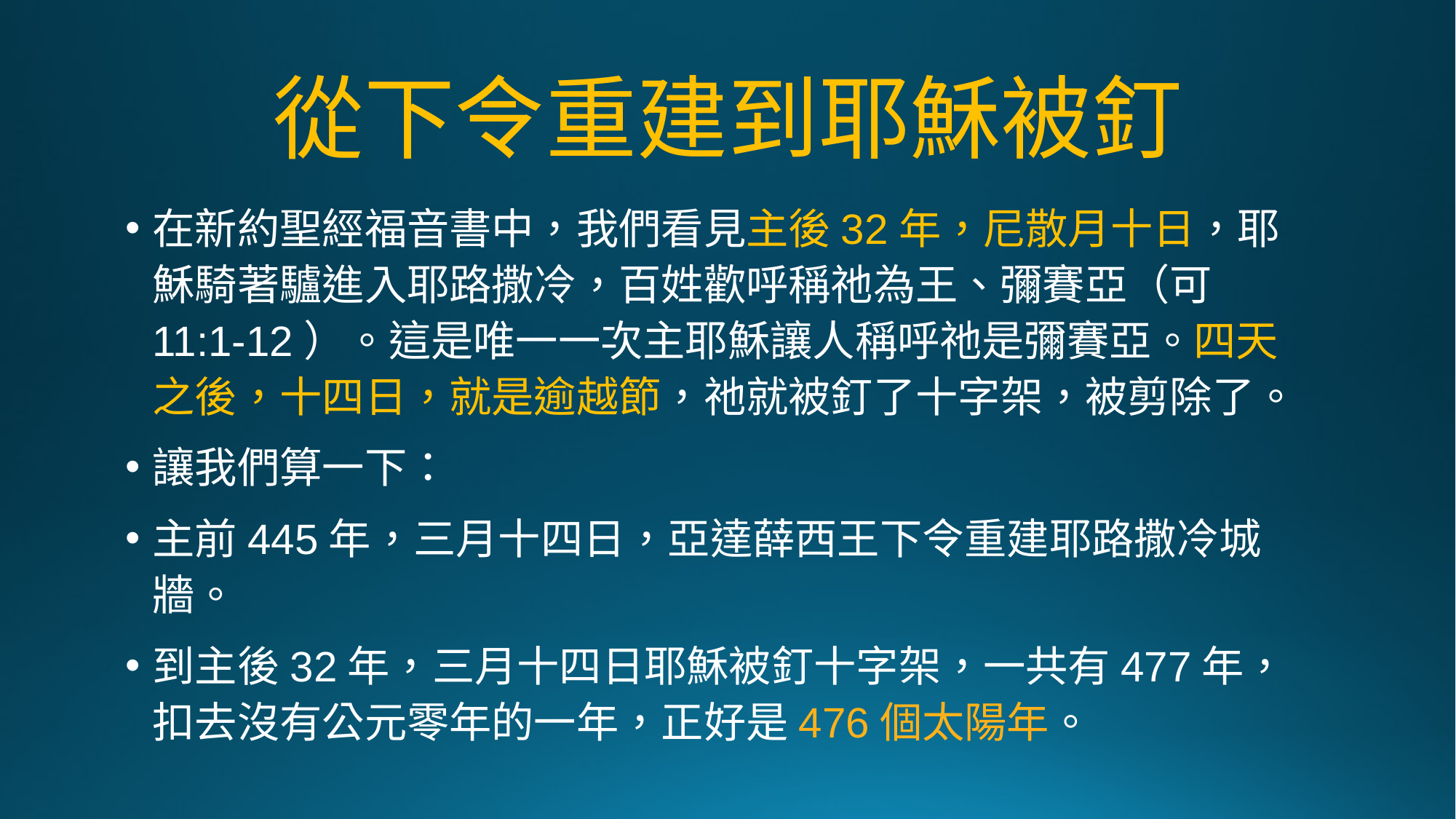

# 從下令重建到耶穌被釘
在新約聖經福音書中，我們看見主後32年，尼散月十日，耶穌騎著驢進入耶路撒冷，百姓歡呼稱祂為王、彌賽亞（可11:1-12）。這是唯一一次主耶穌讓人稱呼祂是彌賽亞。四天之後，十四日，就是逾越節，祂就被釘了十字架，被剪除了。
讓我們算一下：
主前445年，三月十四日，亞達薛西王下令重建耶路撒冷城牆。
到主後32年，三月十四日耶穌被釘十字架，一共有477年，扣去沒有公元零年的一年，正好是476個太陽年。